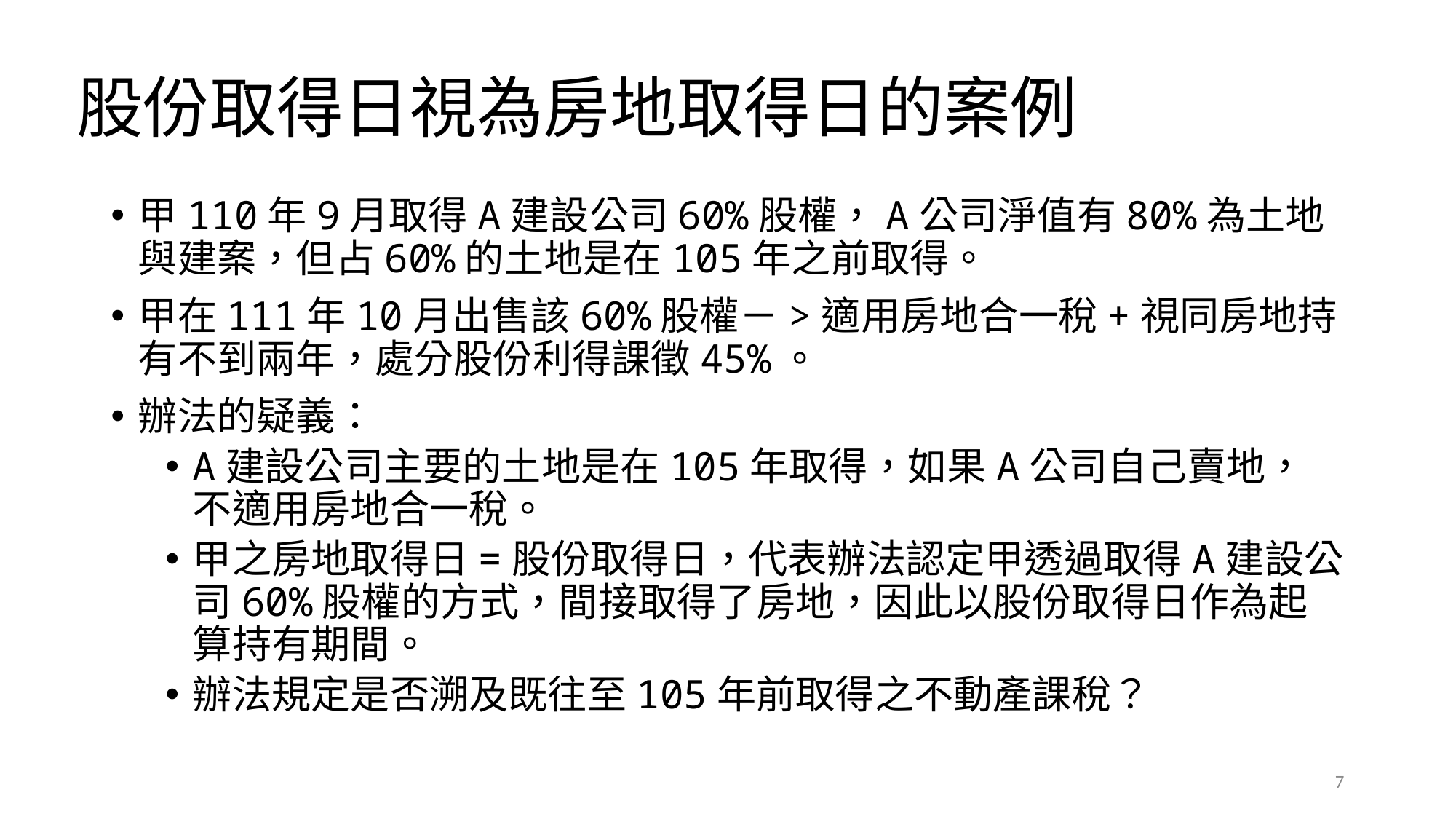

# 股份取得日視為房地取得日的案例
甲110年9月取得A建設公司60%股權，A公司淨值有80%為土地與建案，但占60%的土地是在105年之前取得。
甲在111年10月出售該60%股權－>適用房地合一稅+視同房地持有不到兩年，處分股份利得課徵45%。
辦法的疑義：
A建設公司主要的土地是在105年取得，如果A公司自己賣地，不適用房地合一稅。
甲之房地取得日=股份取得日，代表辦法認定甲透過取得A建設公司60%股權的方式，間接取得了房地，因此以股份取得日作為起算持有期間。
辦法規定是否溯及既往至105年前取得之不動產課稅？

7